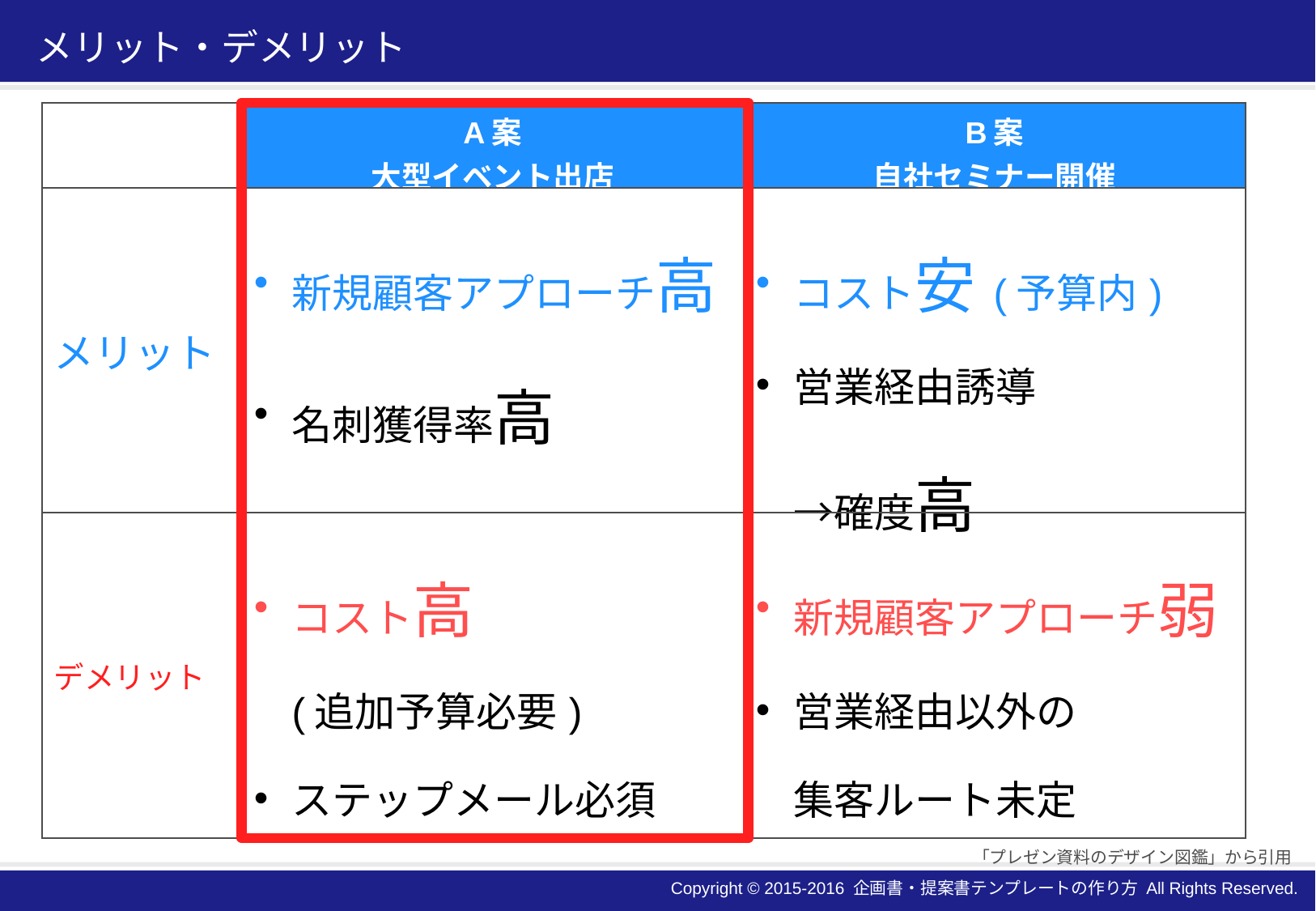

# メリット・デメリット
|  | A案 大型イベント出店 | B案 自社セミナー開催 |
| --- | --- | --- |
| メリット | 新規顧客アプローチ高 名刺獲得率高 | コスト安(予算内) 営業経由誘導 →確度高 |
| デメリット | コスト高 (追加予算必要) ステップメール必須 | 新規顧客アプローチ弱 営業経由以外の 集客ルート未定 |

「プレゼン資料のデザイン図鑑」から引用